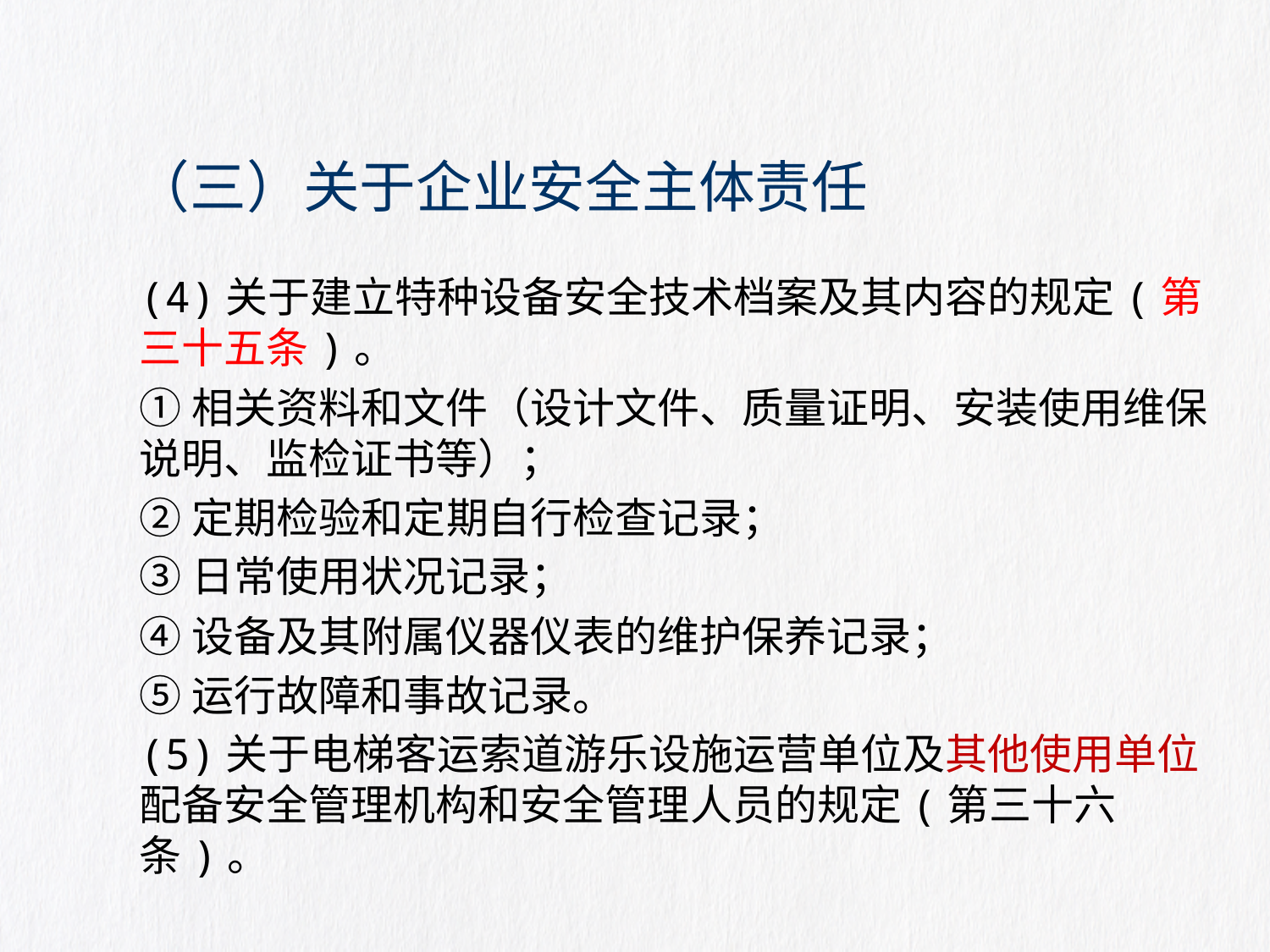

# （三）关于企业安全主体责任
(4)关于建立特种设备安全技术档案及其内容的规定(第三十五条)。
①相关资料和文件（设计文件、质量证明、安装使用维保说明、监检证书等）；
②定期检验和定期自行检查记录；
③日常使用状况记录；
④设备及其附属仪器仪表的维护保养记录；
⑤运行故障和事故记录。
(5)关于电梯客运索道游乐设施运营单位及其他使用单位配备安全管理机构和安全管理人员的规定(第三十六条)。

34